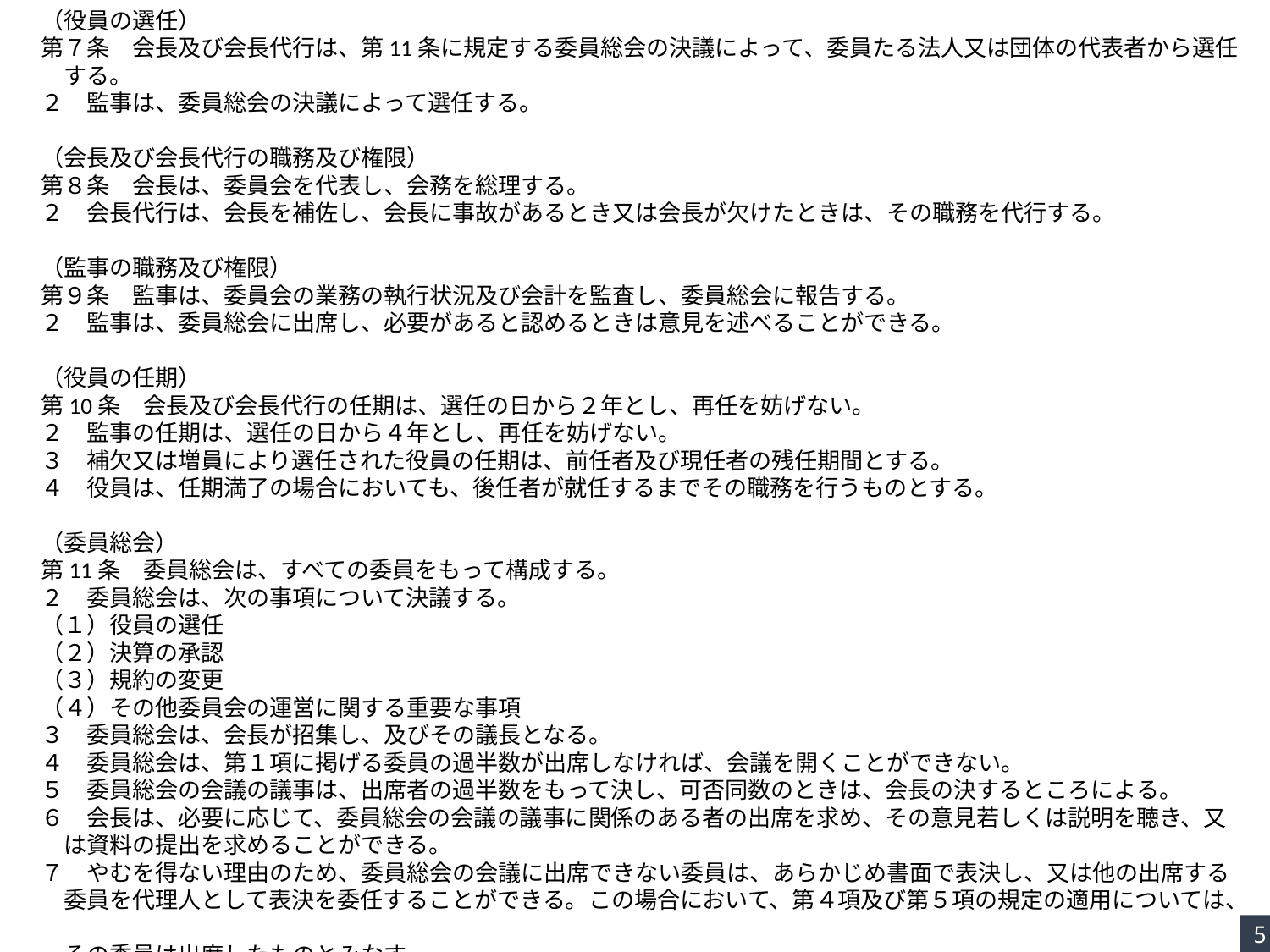

（役員の選任）
第７条　会長及び会長代行は、第11条に規定する委員総会の決議によって、委員たる法人又は団体の代表者から選任
　する。
２　監事は、委員総会の決議によって選任する。

（会長及び会長代行の職務及び権限）
第８条　会長は、委員会を代表し、会務を総理する。
２　会長代行は、会長を補佐し、会長に事故があるとき又は会長が欠けたときは、その職務を代行する。

（監事の職務及び権限）
第９条　監事は、委員会の業務の執行状況及び会計を監査し、委員総会に報告する。
２　監事は、委員総会に出席し、必要があると認めるときは意見を述べることができる。

（役員の任期）
第10条　会長及び会長代行の任期は、選任の日から２年とし、再任を妨げない。
２　監事の任期は、選任の日から４年とし、再任を妨げない。
３　補欠又は増員により選任された役員の任期は、前任者及び現任者の残任期間とする。
４　役員は、任期満了の場合においても、後任者が就任するまでその職務を行うものとする。

（委員総会）
第11条　委員総会は、すべての委員をもって構成する。
２　委員総会は、次の事項について決議する。
（１）役員の選任
（２）決算の承認
（３）規約の変更
（４）その他委員会の運営に関する重要な事項
３　委員総会は、会長が招集し、及びその議長となる。
４　委員総会は、第１項に掲げる委員の過半数が出席しなければ、会議を開くことができない。
５　委員総会の会議の議事は、出席者の過半数をもって決し、可否同数のときは、会長の決するところによる。
６　会長は、必要に応じて、委員総会の会議の議事に関係のある者の出席を求め、その意見若しくは説明を聴き、又
　は資料の提出を求めることができる。
７　やむを得ない理由のため、委員総会の会議に出席できない委員は、あらかじめ書面で表決し、又は他の出席する
　委員を代理人として表決を委任することができる。この場合において、第４項及び第５項の規定の適用については、
　その委員は出席したものとみなす。
5